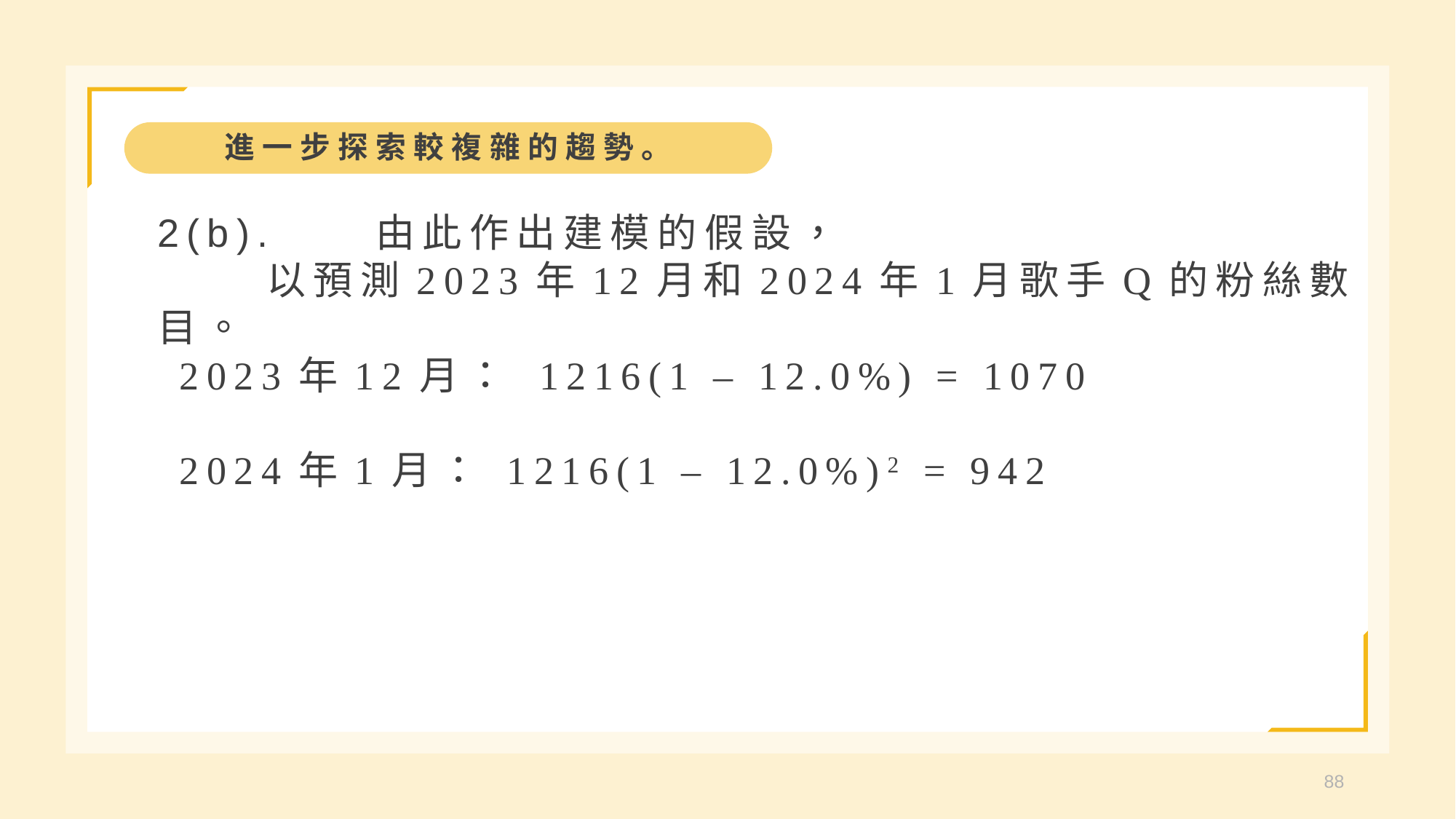

進一步探索較複雜的趨勢。
2(b).	由此作出建模的假設，
	以預測2023年12月和2024年1月歌手Q的粉絲數目。
2023年12月： 1216(1 – 12.0%) = 1070

2024年1月：	1216(1 – 12.0%)2 = 942
88